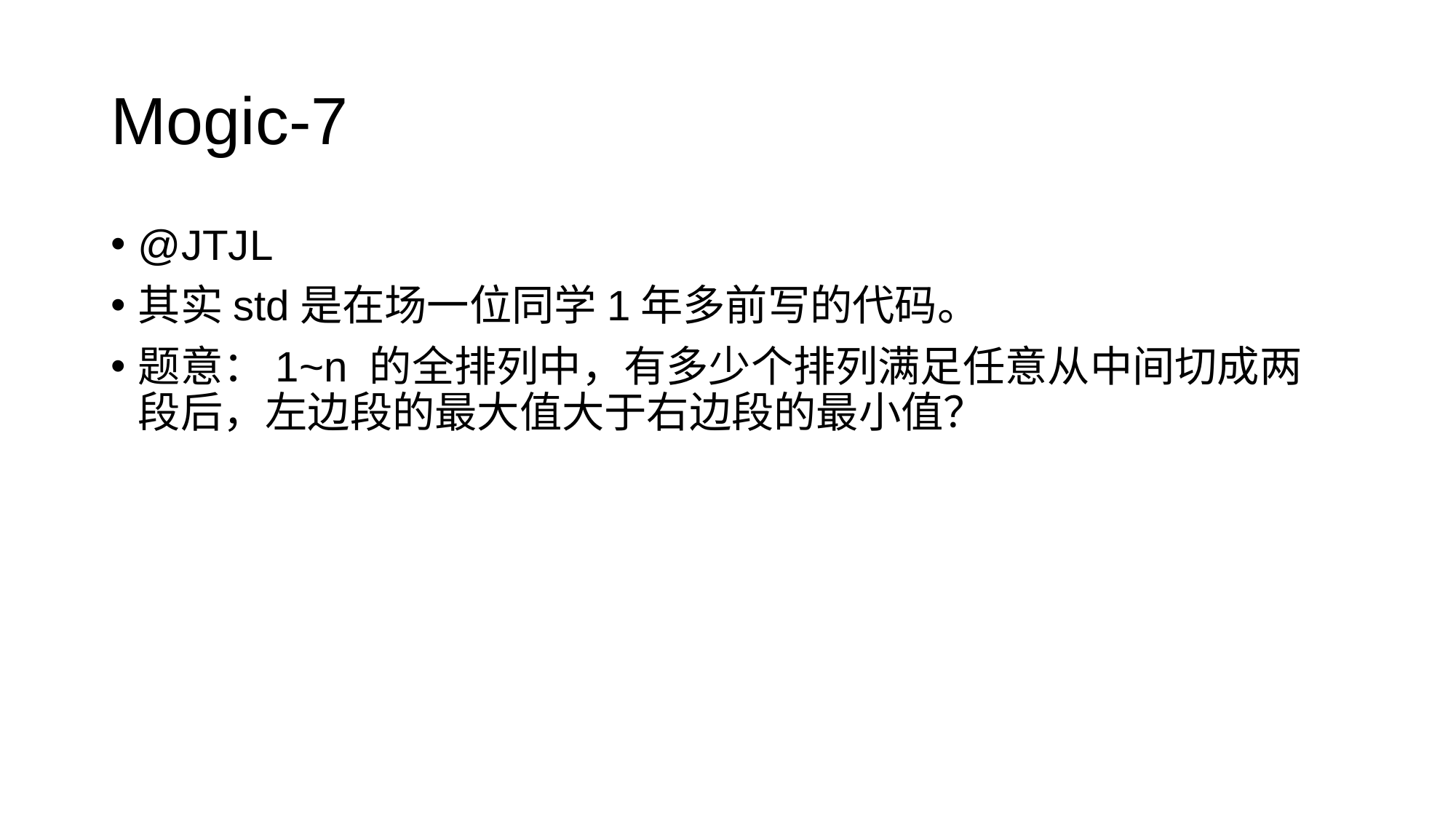

# Mogic-7
@JTJL
其实std是在场一位同学1年多前写的代码。
题意：1~n 的全排列中，有多少个排列满足任意从中间切成两段后，左边段的最大值大于右边段的最小值？